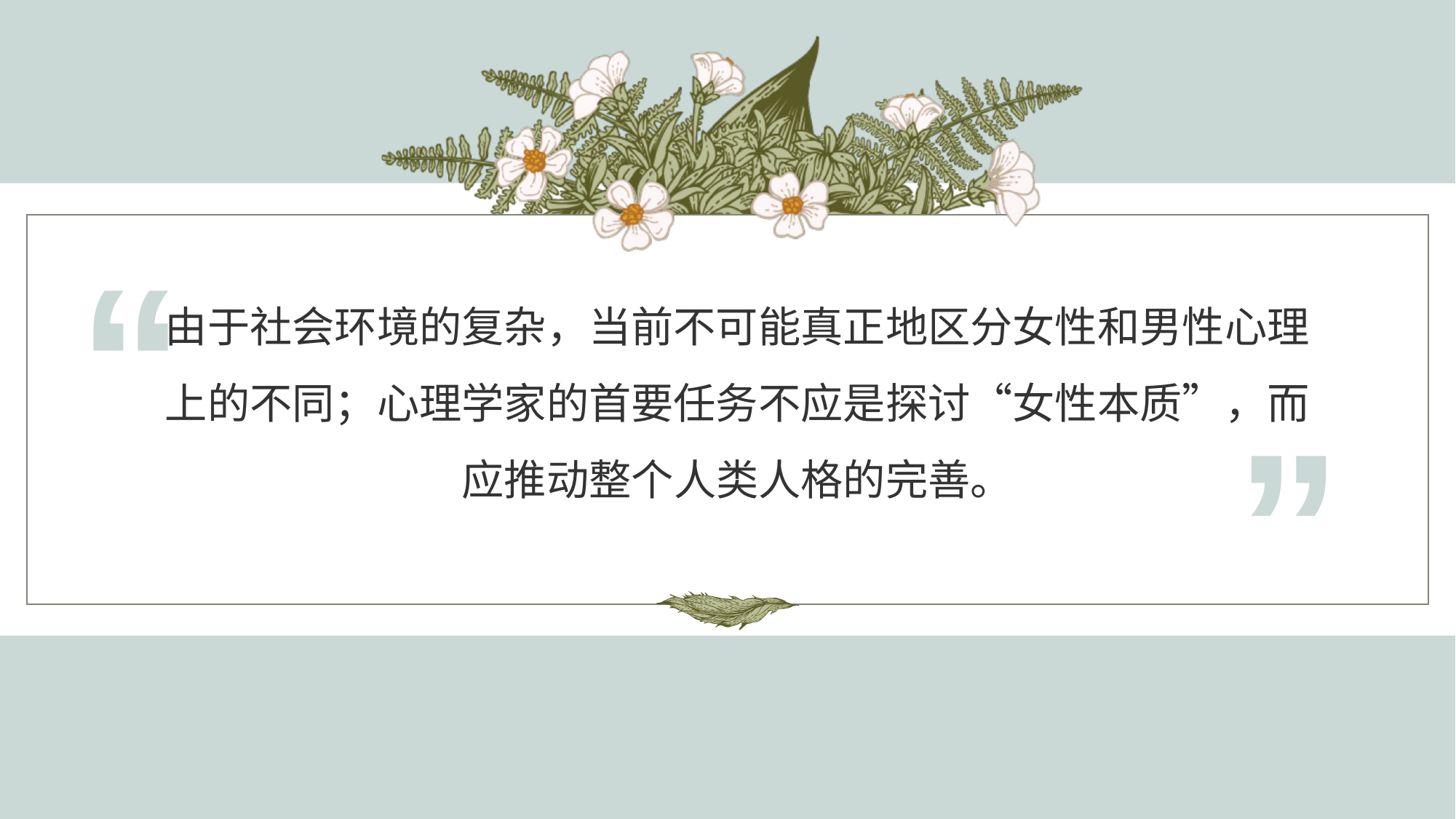

“
# 由于社会环境的复杂，当前不可能真正地区分女性和男性心理上的不同；心理学家的首要任务不应是探讨“女性本质”，而应推动整个人类人格的完善。
”